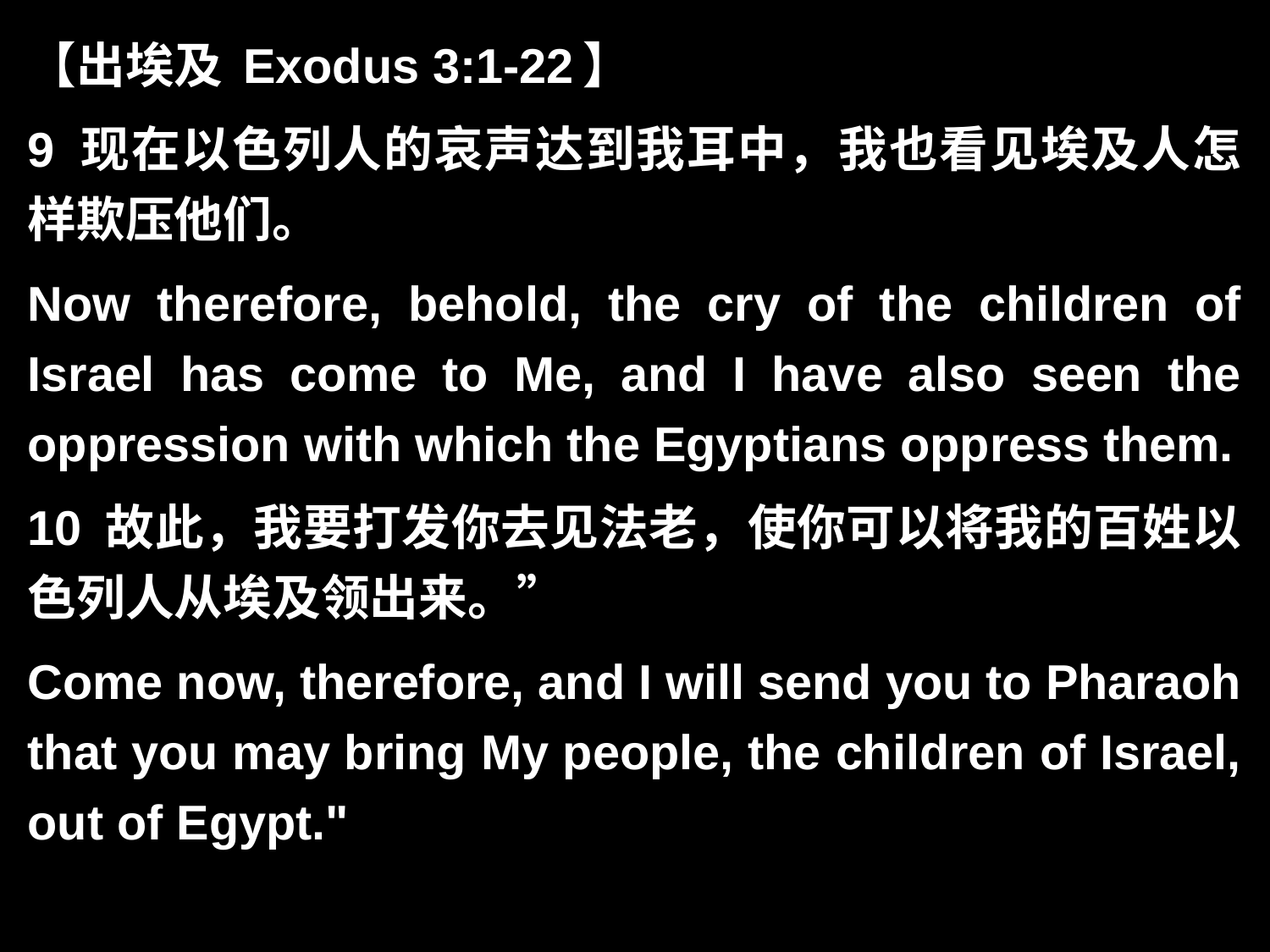

【出埃及 Exodus 3:1-22】
9 现在以色列人的哀声达到我耳中，我也看见埃及人怎样欺压他们。
Now therefore, behold, the cry of the children of Israel has come to Me, and I have also seen the oppression with which the Egyptians oppress them.
10 故此，我要打发你去见法老，使你可以将我的百姓以色列人从埃及领出来。”
Come now, therefore, and I will send you to Pharaoh that you may bring My people, the children of Israel, out of Egypt."